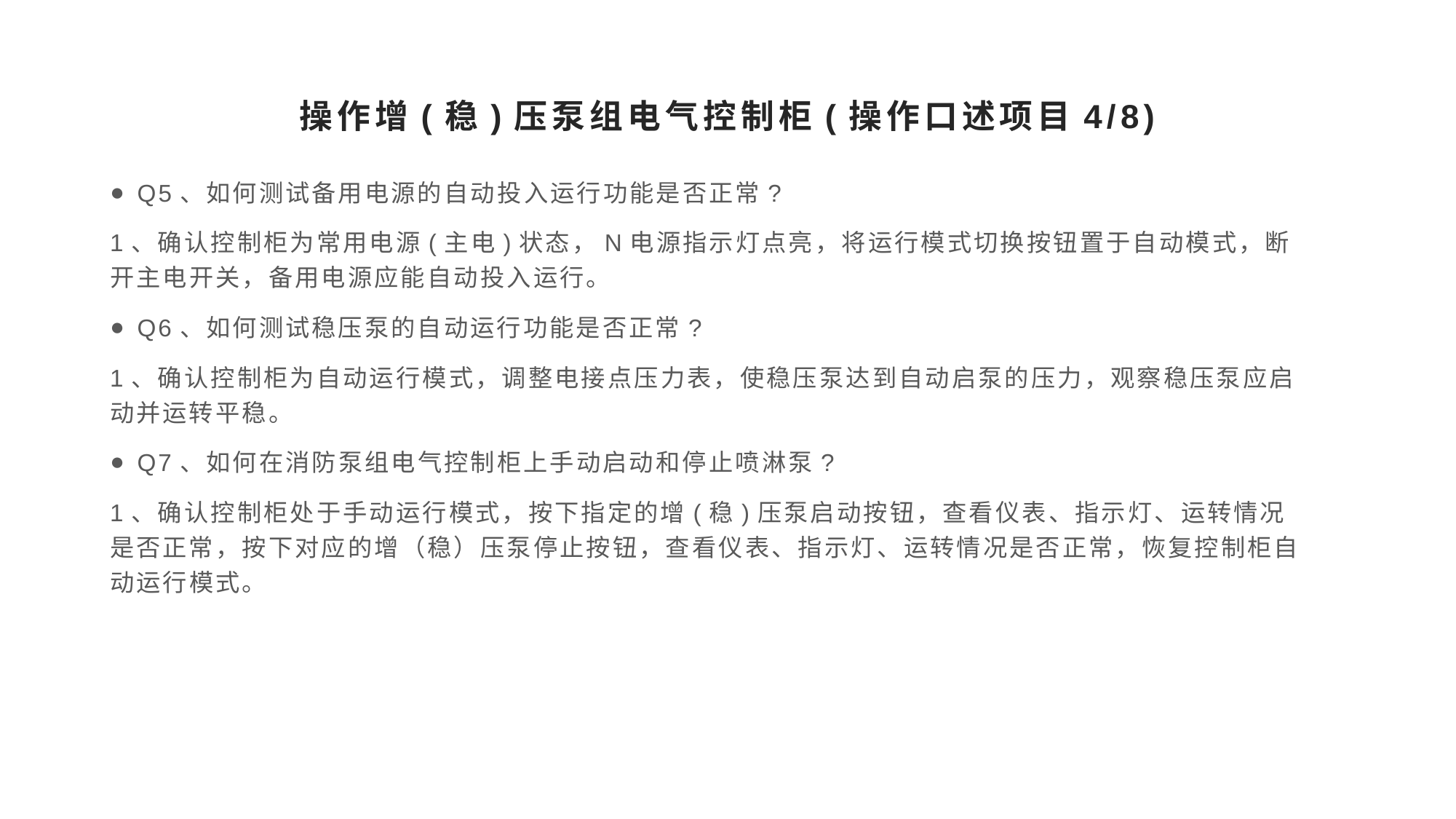

# 操作增(稳)压泵组电气控制柜(操作口述项目4/8)
Q5、如何测试备用电源的自动投入运行功能是否正常?
1、确认控制柜为常用电源(主电)状态，N电源指示灯点亮，将运行模式切换按钮置于自动模式，断开主电开关，备用电源应能自动投入运行。
Q6、如何测试稳压泵的自动运行功能是否正常?
1、确认控制柜为自动运行模式，调整电接点压力表，使稳压泵达到自动启泵的压力，观察稳压泵应启动并运转平稳。
Q7、如何在消防泵组电气控制柜上手动启动和停止喷淋泵?
1、确认控制柜处于手动运行模式，按下指定的增(稳)压泵启动按钮，查看仪表、指示灯、运转情况是否正常，按下对应的增（稳）压泵停止按钮，查看仪表、指示灯、运转情况是否正常，恢复控制柜自动运行模式。
39